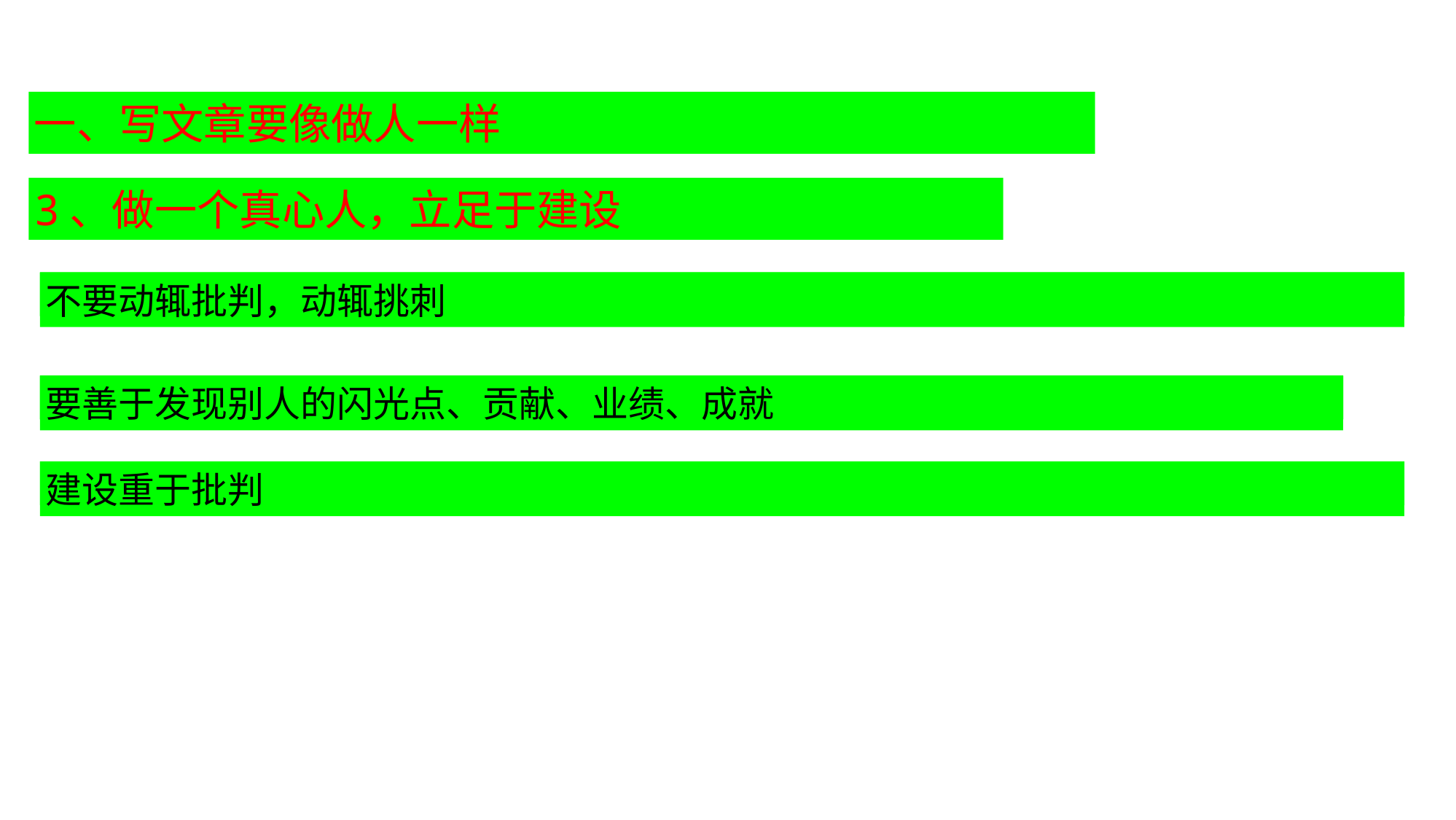

一、写文章要像做人一样
3、做一个真心人，立足于建设
不要动辄批判，动辄挑刺
不要动辄批判，动辄挑刺
不要动辄批判，动辄挑刺
要善于发现别人的闪光点、贡献、业绩、成就
要善于发现别人的闪光点、贡献、业绩、成就
要善于发现别人的闪光点、贡献、业绩、成就
建设重于建设
建设重于批判